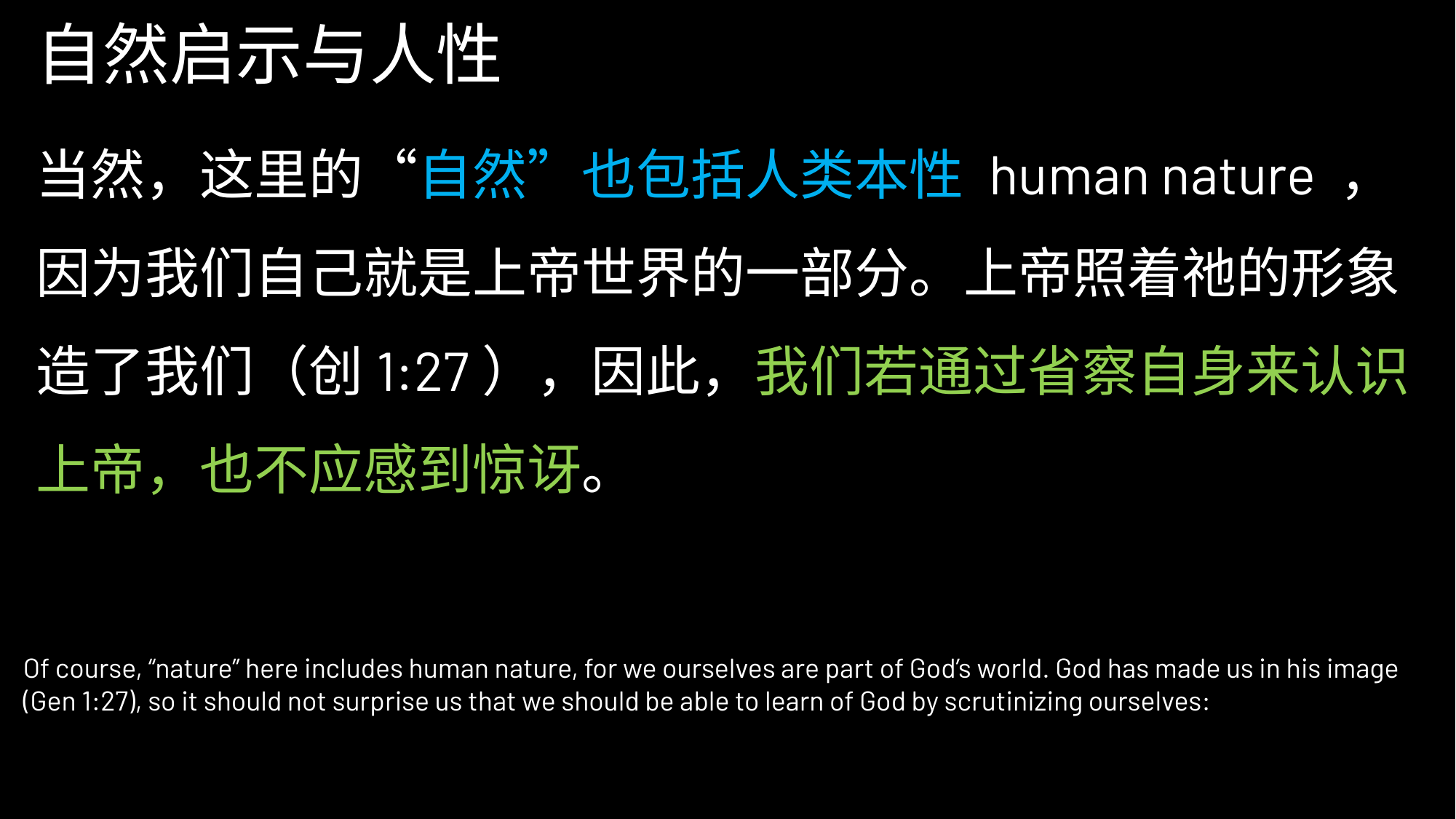

# 自然启示与人性
当然，这里的“自然”也包括人类本性 human nature ，因为我们自己就是上帝世界的一部分。上帝照着祂的形象造了我们（创1:27），因此，我们若通过省察自身来认识上帝，也不应感到惊讶。

Of course, “nature” here includes human nature, for we ourselves are part of God’s world. God has made us in his image (Gen 1:27), so it should not surprise us that we should be able to learn of God by scrutinizing ourselves: